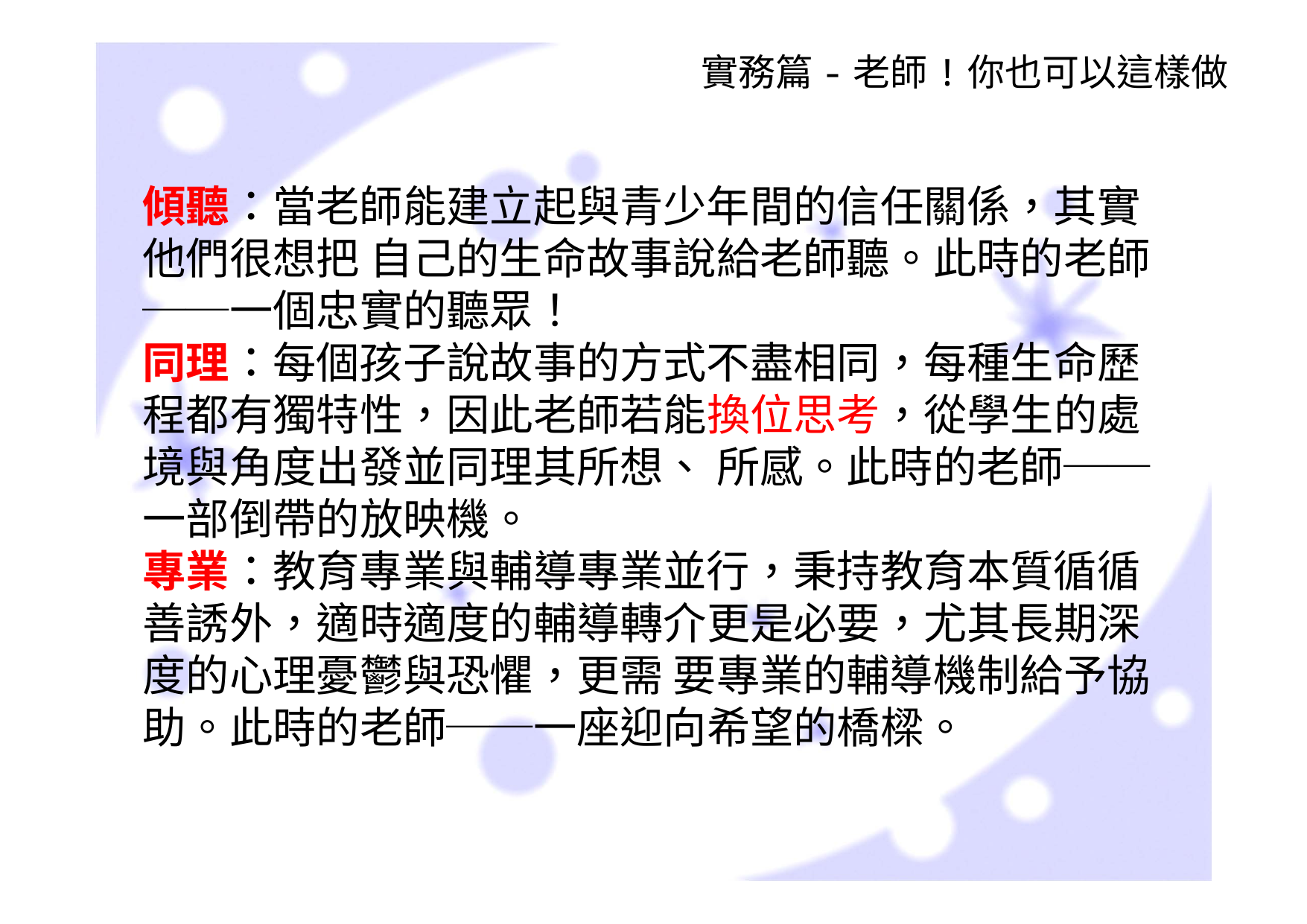

實務篇-老師!你也可以這樣做
傾聽：當老師能建立起與青少年間的信任關係，其實他們很想把 自己的生命故事說給老師聽。此時的老師──一個忠實的聽眾！
同理：每個孩子說故事的方式不盡相同，每種生命歷程都有獨特性，因此老師若能換位思考，從學生的處境與角度出發並同理其所想、 所感。此時的老師──一部倒帶的放映機。
專業：教育專業與輔導專業並行，秉持教育本質循循善誘外，適時適度的輔導轉介更是必要，尤其長期深度的心理憂鬱與恐懼，更需 要專業的輔導機制給予協助。此時的老師──一座迎向希望的橋樑。